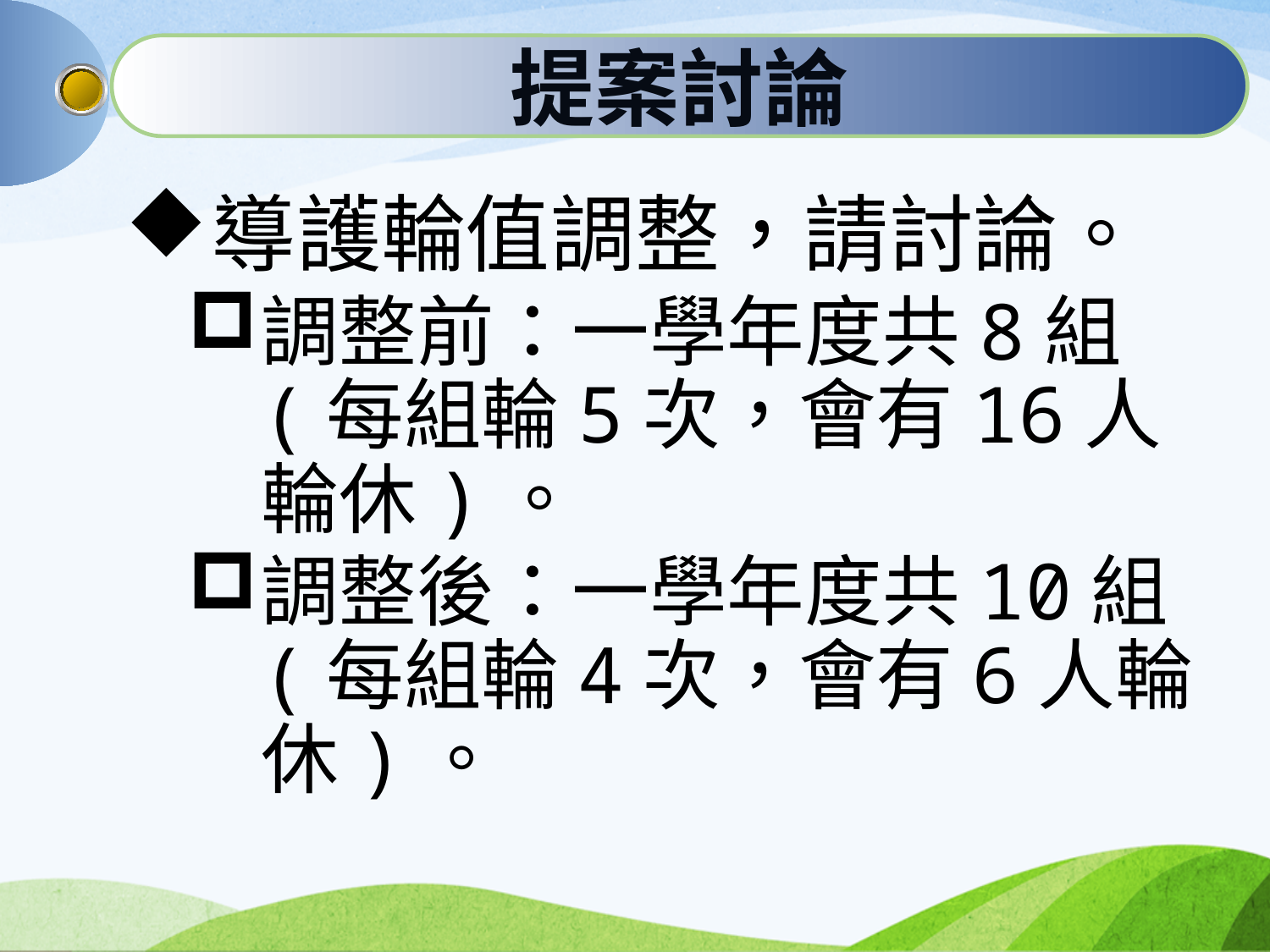

提案討論

導護輪值調整，請討論。
調整前：一學年度共8組(每組輪5次，會有16人輪休)。
調整後：一學年度共10組(每組輪4次，會有6人輪休)。